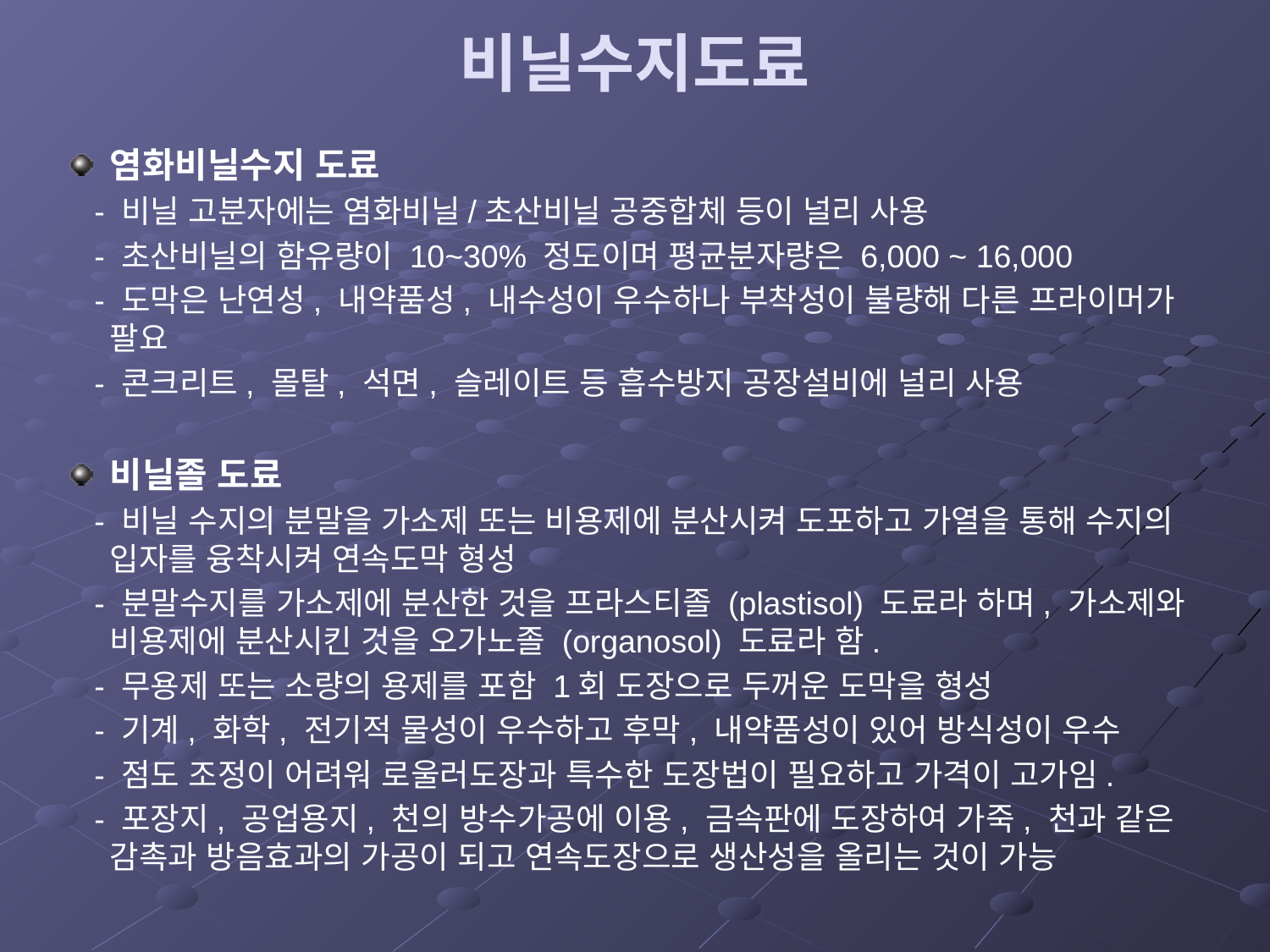

# 비닐수지도료
염화비닐수지 도료
   - 비닐 고분자에는 염화비닐/초산비닐 공중합체 등이 널리 사용
   - 초산비닐의 함유량이 10~30% 정도이며 평균분자량은 6,000 ~ 16,000
   - 도막은 난연성, 내약품성, 내수성이 우수하나 부착성이 불량해 다른 프라이머가 팔요
   - 콘크리트, 몰탈, 석면, 슬레이트 등 흡수방지 공장설비에 널리 사용

비닐졸 도료
   - 비닐 수지의 분말을 가소제 또는 비용제에 분산시켜 도포하고 가열을 통해 수지의 입자를 융착시켜 연속도막 형성
   - 분말수지를 가소제에 분산한 것을 프라스티졸 (plastisol) 도료라 하며, 가소제와 비용제에 분산시킨 것을 오가노졸 (organosol) 도료라 함.
   - 무용제 또는 소량의 용제를 포함 1회 도장으로 두꺼운 도막을 형성
   - 기계, 화학, 전기적 물성이 우수하고 후막, 내약품성이 있어 방식성이 우수
   - 점도 조정이 어려워 로울러도장과 특수한 도장법이 필요하고 가격이 고가임.
   - 포장지, 공업용지, 천의 방수가공에 이용, 금속판에 도장하여 가죽, 천과 같은 감촉과 방음효과의 가공이 되고 연속도장으로 생산성을 올리는 것이 가능